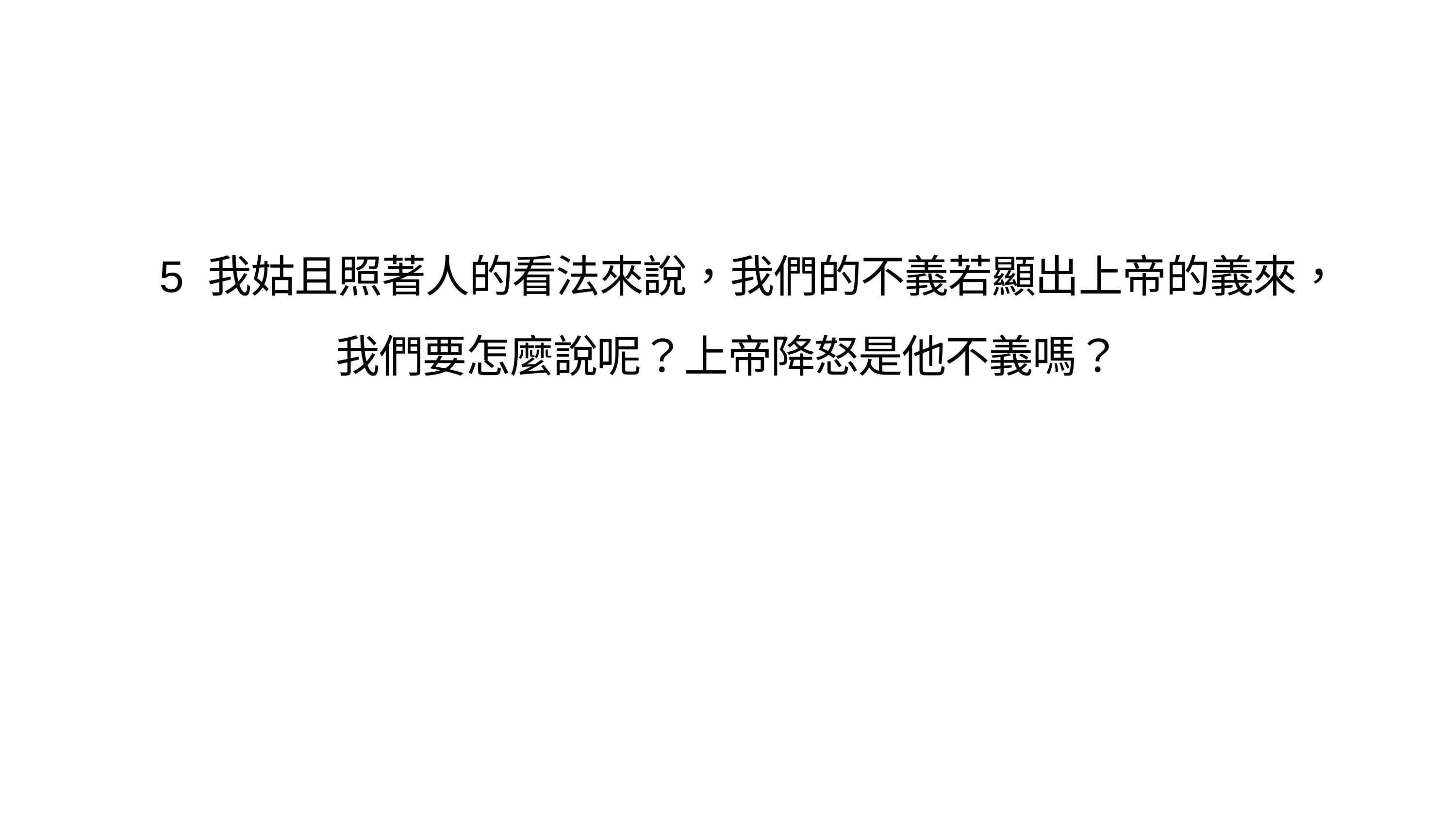

5 我姑且照著人的看法來說，我們的不義若顯出上帝的義來，我們要怎麼說呢？上帝降怒是他不義嗎？